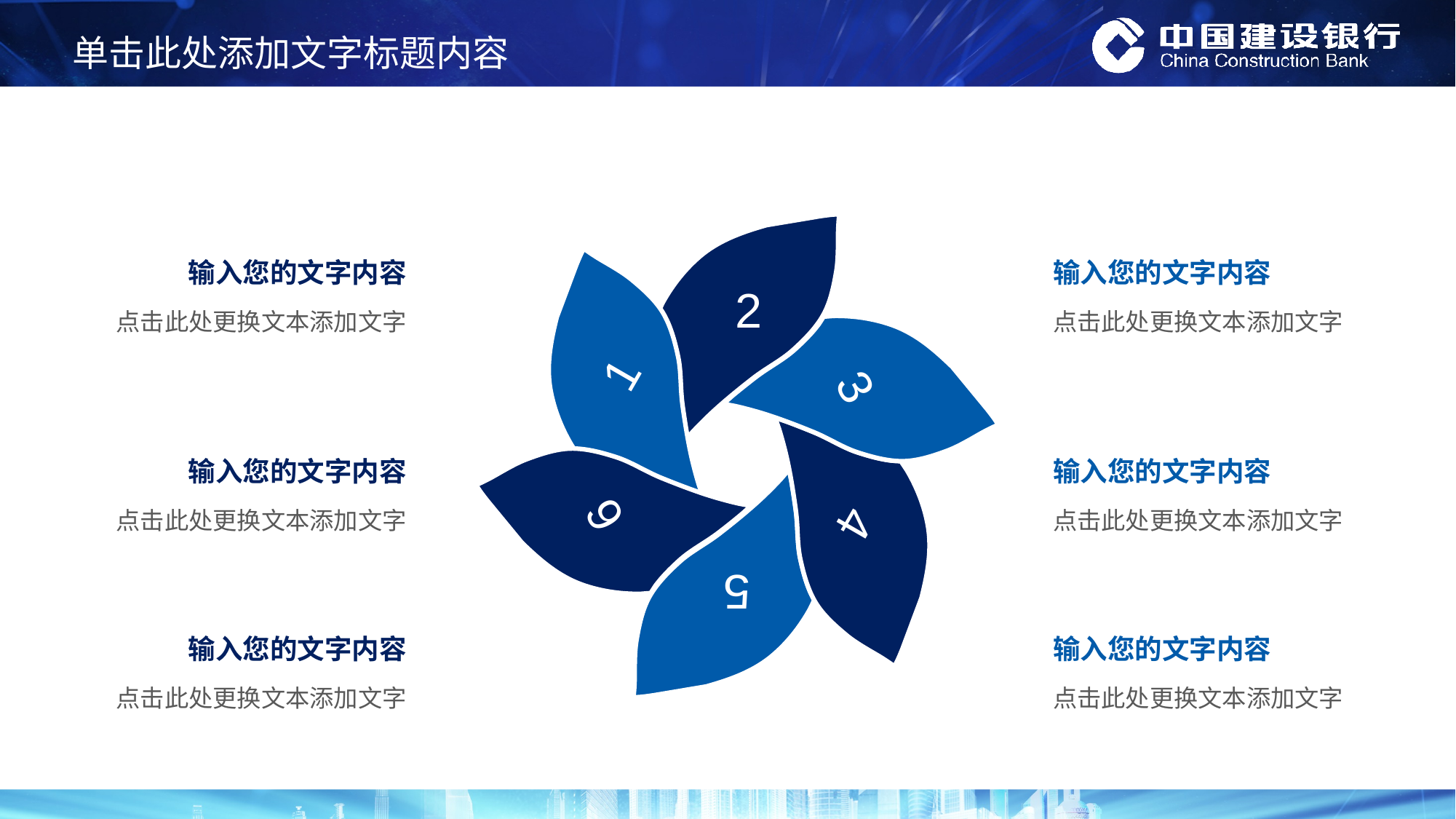

2
输入您的文字内容
点击此处更换文本添加文字
输入您的文字内容
点击此处更换文本添加文字
3
1
4
5
6
输入您的文字内容
点击此处更换文本添加文字
输入您的文字内容
点击此处更换文本添加文字
输入您的文字内容
点击此处更换文本添加文字
输入您的文字内容
点击此处更换文本添加文字